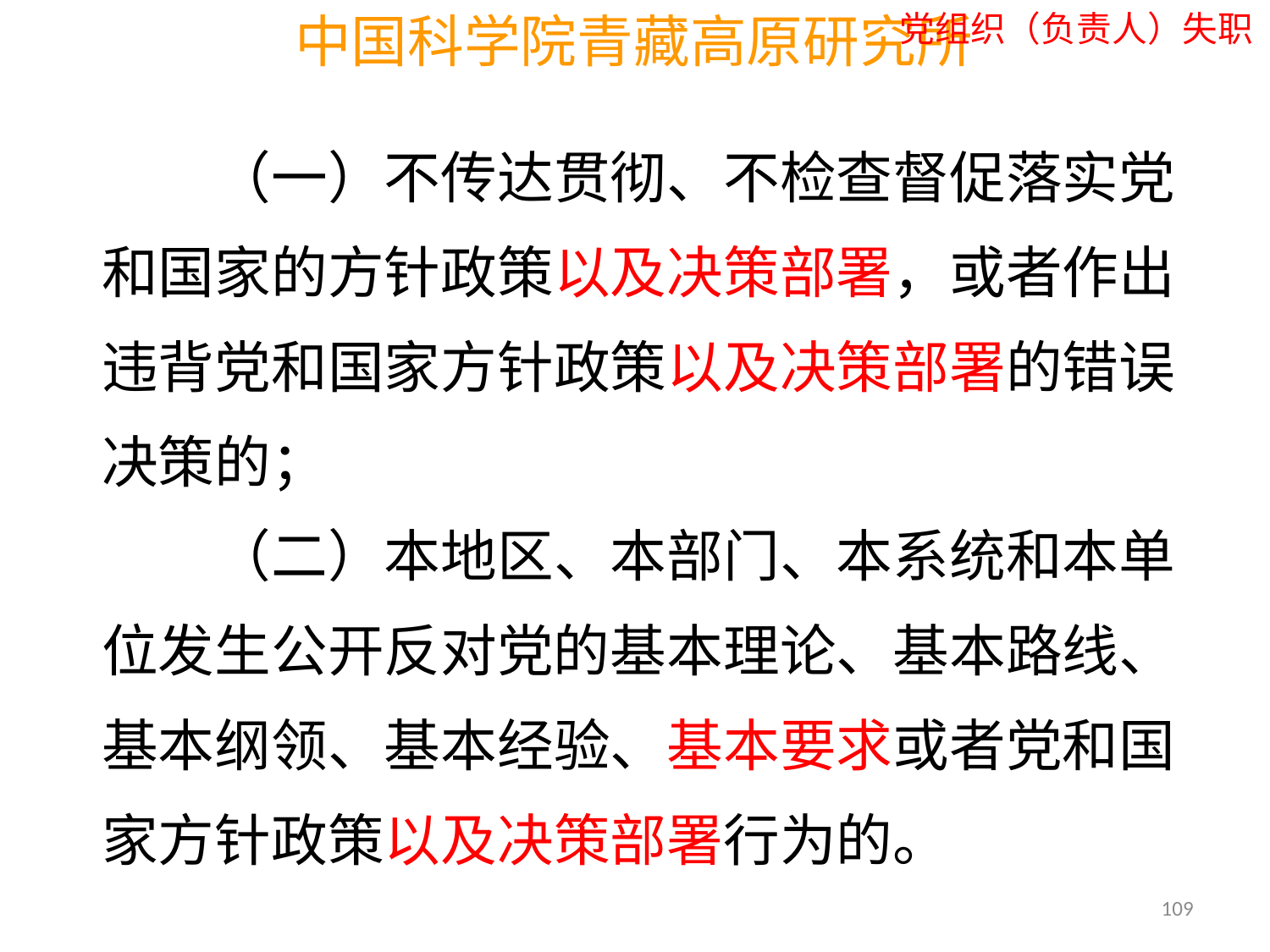

党组织（负责人）失职
　　（一）不传达贯彻、不检查督促落实党和国家的方针政策以及决策部署，或者作出违背党和国家方针政策以及决策部署的错误决策的；
　　（二）本地区、本部门、本系统和本单位发生公开反对党的基本理论、基本路线、基本纲领、基本经验、基本要求或者党和国家方针政策以及决策部署行为的。
109